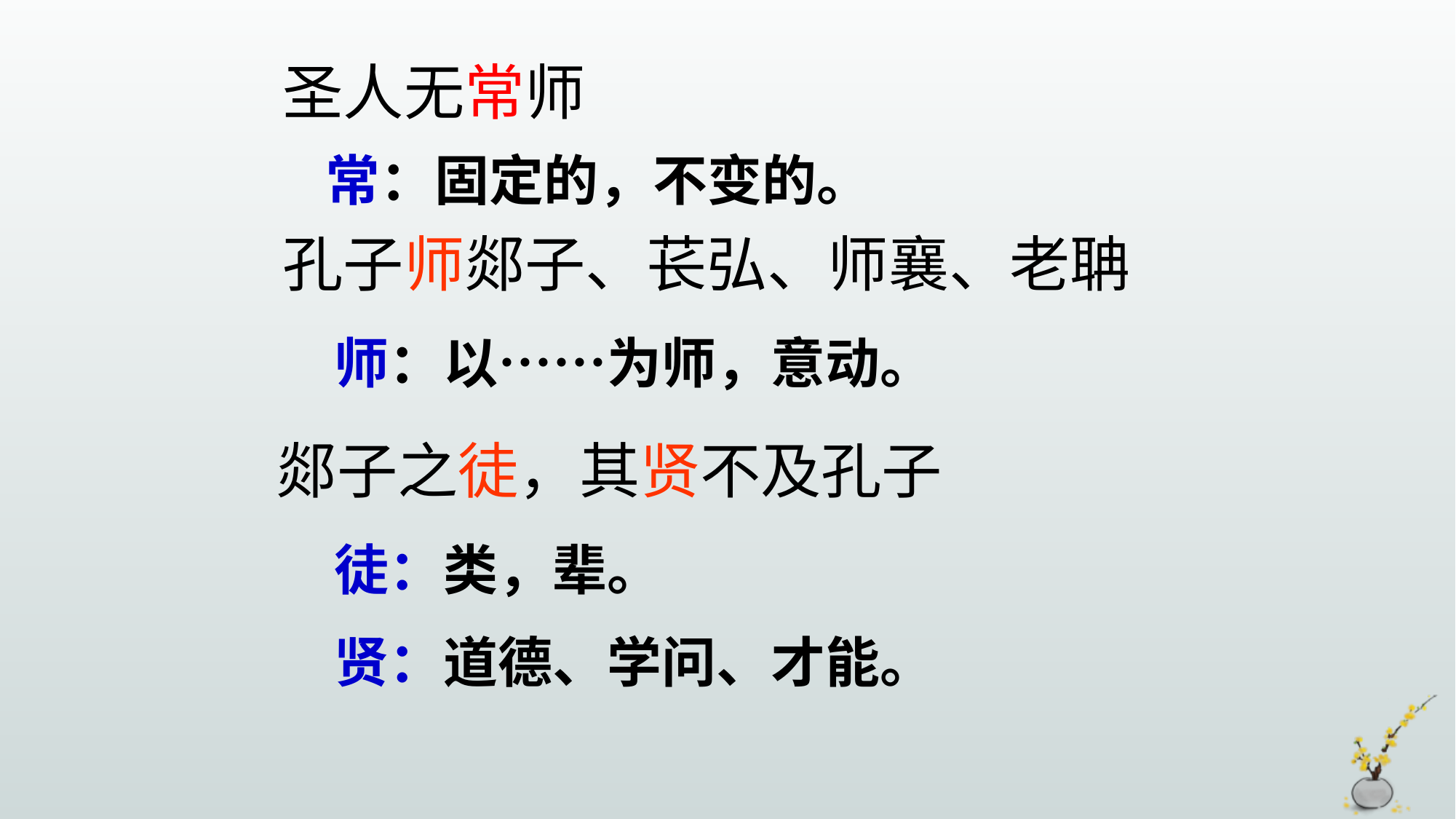

圣人无常师
常：固定的，不变的。
孔子师郯子、苌弘、师襄、老聃
师：以……为师，意动。
郯子之徒，其贤不及孔子
徒：类，辈。
贤：道德、学问、才能。